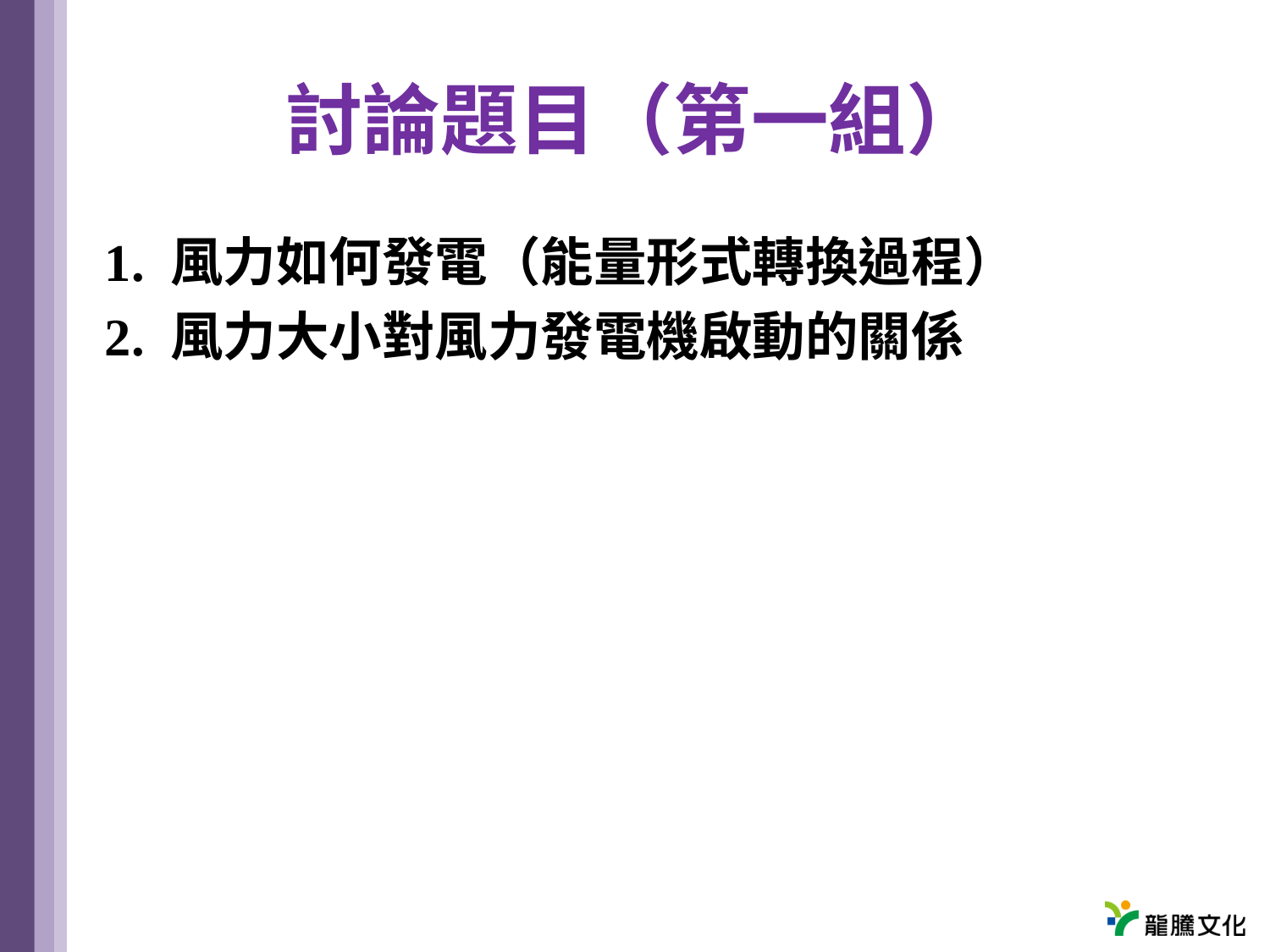

# 討論題目（第一組）
1. 風力如何發電（能量形式轉換過程）
2. 風力大小對風力發電機啟動的關係